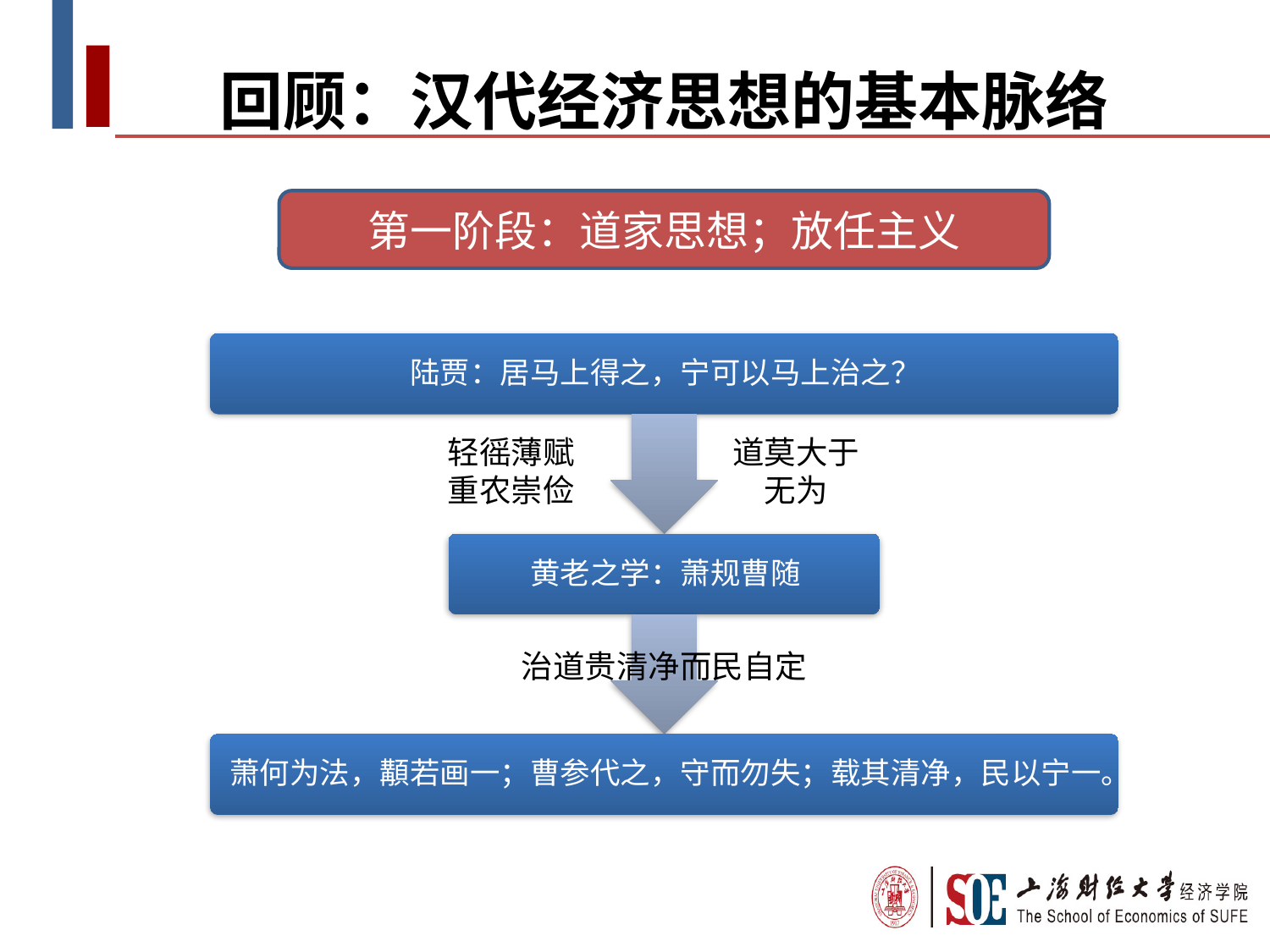

回顾：汉代经济思想的基本脉络
第一阶段：道家思想；放任主义
陆贾：居马上得之，宁可以马上治之？

黄老之学：萧规曹随

萧何为法，顜若画一；曹参代之，守而勿失；载其清净，民以宁一。
道莫大于无为
轻徭薄赋
重农崇俭
治道贵清净而民自定